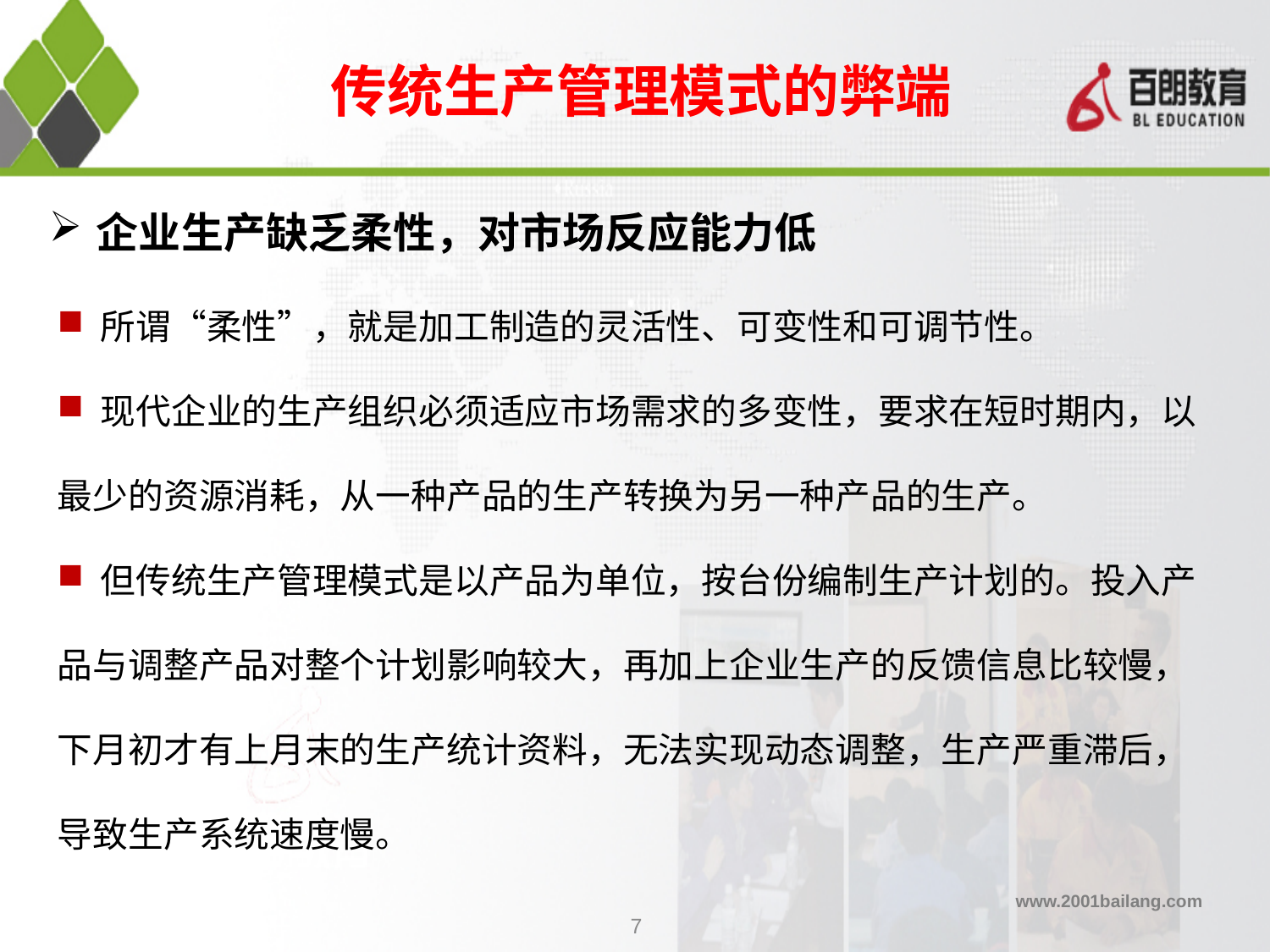

# 传统生产管理模式的弊端
企业生产缺乏柔性，对市场反应能力低
 所谓“柔性”，就是加工制造的灵活性、可变性和可调节性。
 现代企业的生产组织必须适应市场需求的多变性，要求在短时期内，以最少的资源消耗，从一种产品的生产转换为另一种产品的生产。
 但传统生产管理模式是以产品为单位，按台份编制生产计划的。投入产品与调整产品对整个计划影响较大，再加上企业生产的反馈信息比较慢，下月初才有上月末的生产统计资料，无法实现动态调整，生产严重滞后，导致生产系统速度慢。
7